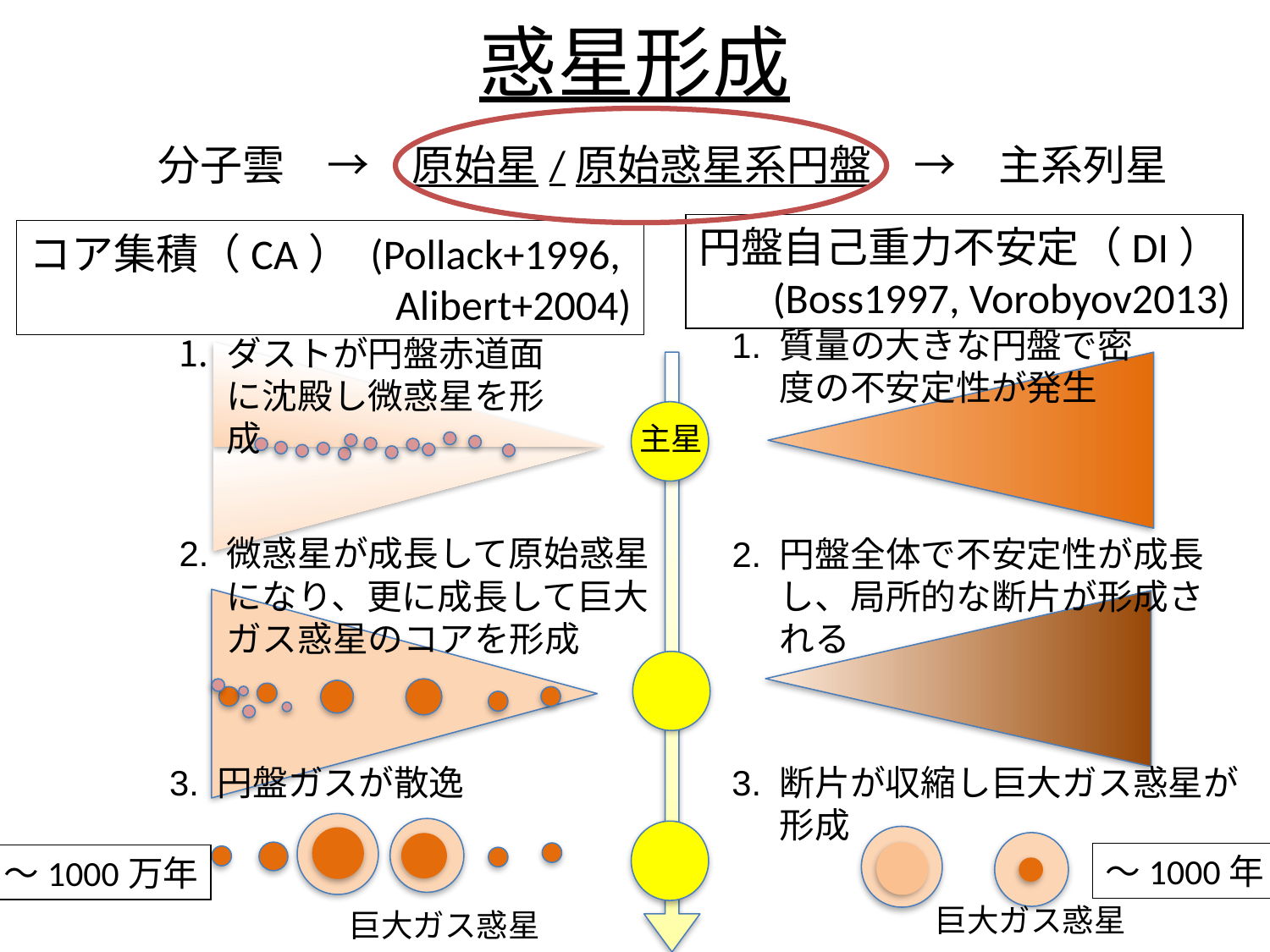

惑星形成

分子雲　→　原始星/原始惑星系円盤　→　主系列星
円盤自己重力不安定（DI）
(Boss1997, Vorobyov2013)
コア集積（CA） (Pollack+1996,
 Alibert+2004)

質量の大きな円盤で密度の不安定性が発生
ダストが円盤赤道面に沈殿し微惑星を形成

主星

微惑星が成長して原始惑星になり、更に成長して巨大ガス惑星のコアを形成
円盤全体で不安定性が成長し、局所的な断片が形成される

円盤ガスが散逸
断片が収縮し巨大ガス惑星が形成

〜1000年
〜1000万年

巨大ガス惑星
巨大ガス惑星